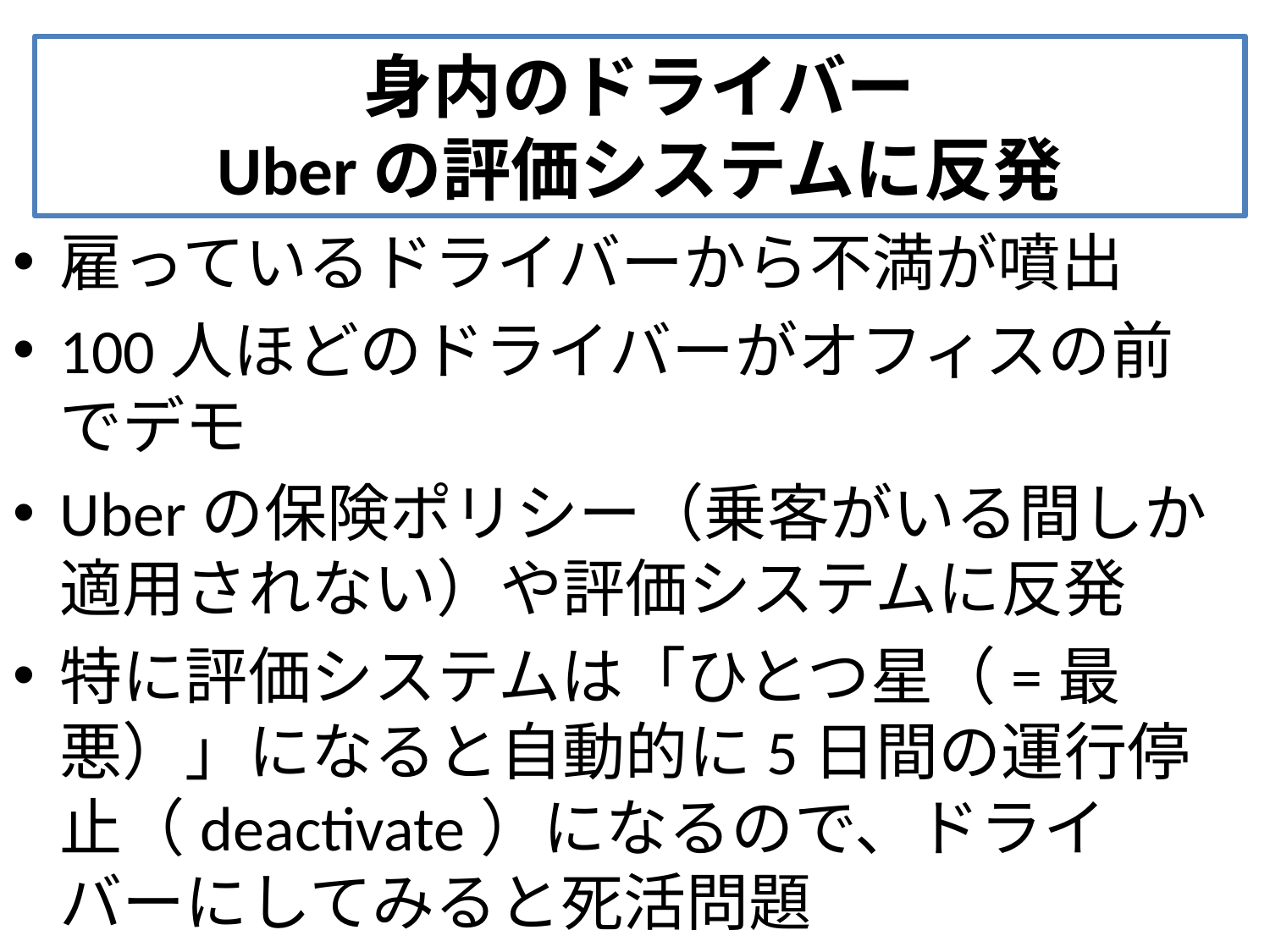

# 身内のドライバー Uberの評価システムに反発
雇っているドライバーから不満が噴出
100人ほどのドライバーがオフィスの前でデモ
Uberの保険ポリシー（乗客がいる間しか適用されない）や評価システムに反発
特に評価システムは「ひとつ星（=最悪）」になると自動的に5日間の運行停止（deactivate）になるので、ドライバーにしてみると死活問題